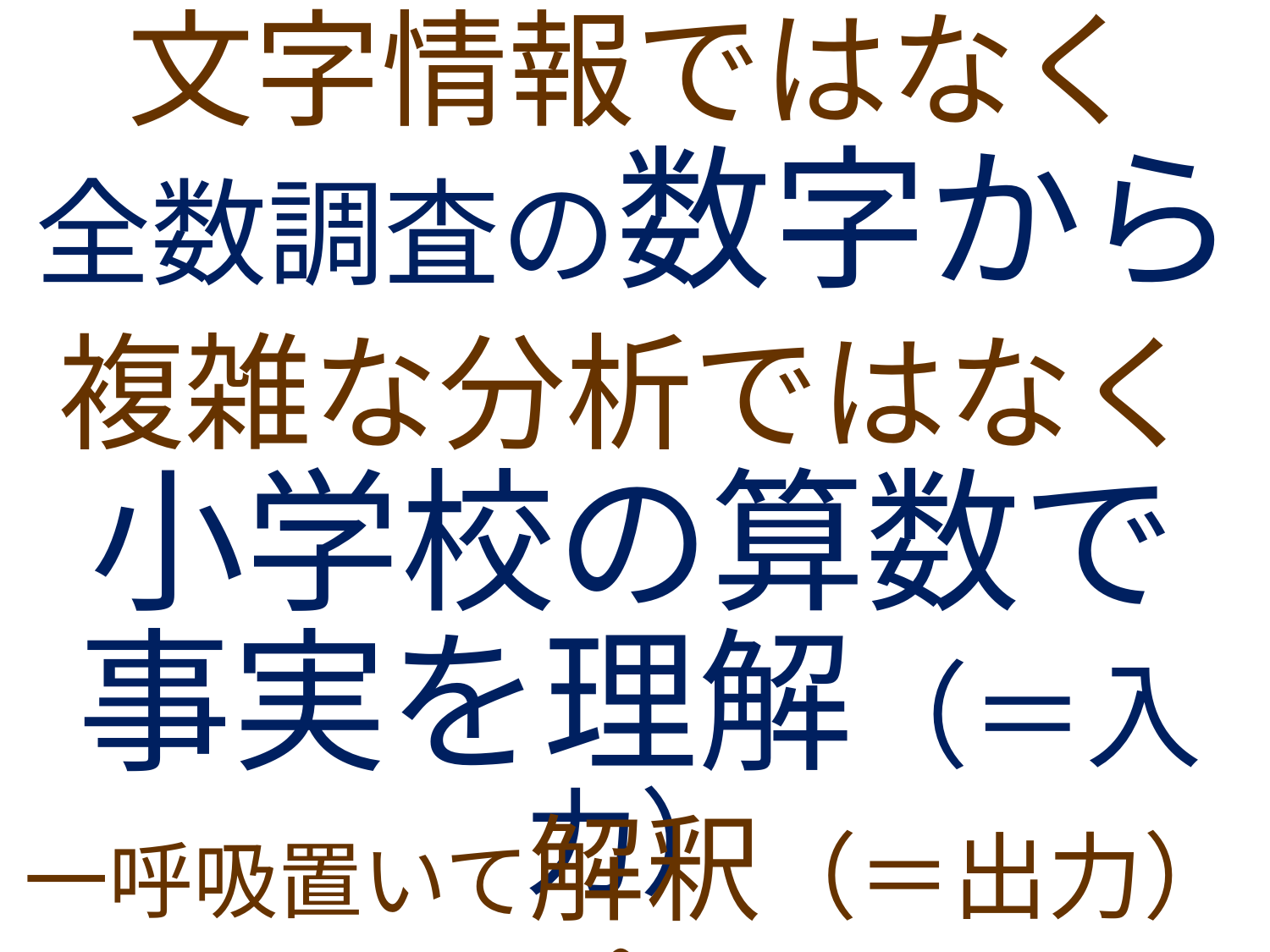

文字情報ではなく
全数調査の数字から
複雑な分析ではなく
小学校の算数で
事実を理解（＝入力）
一呼吸置いて解釈（＝出力）へ